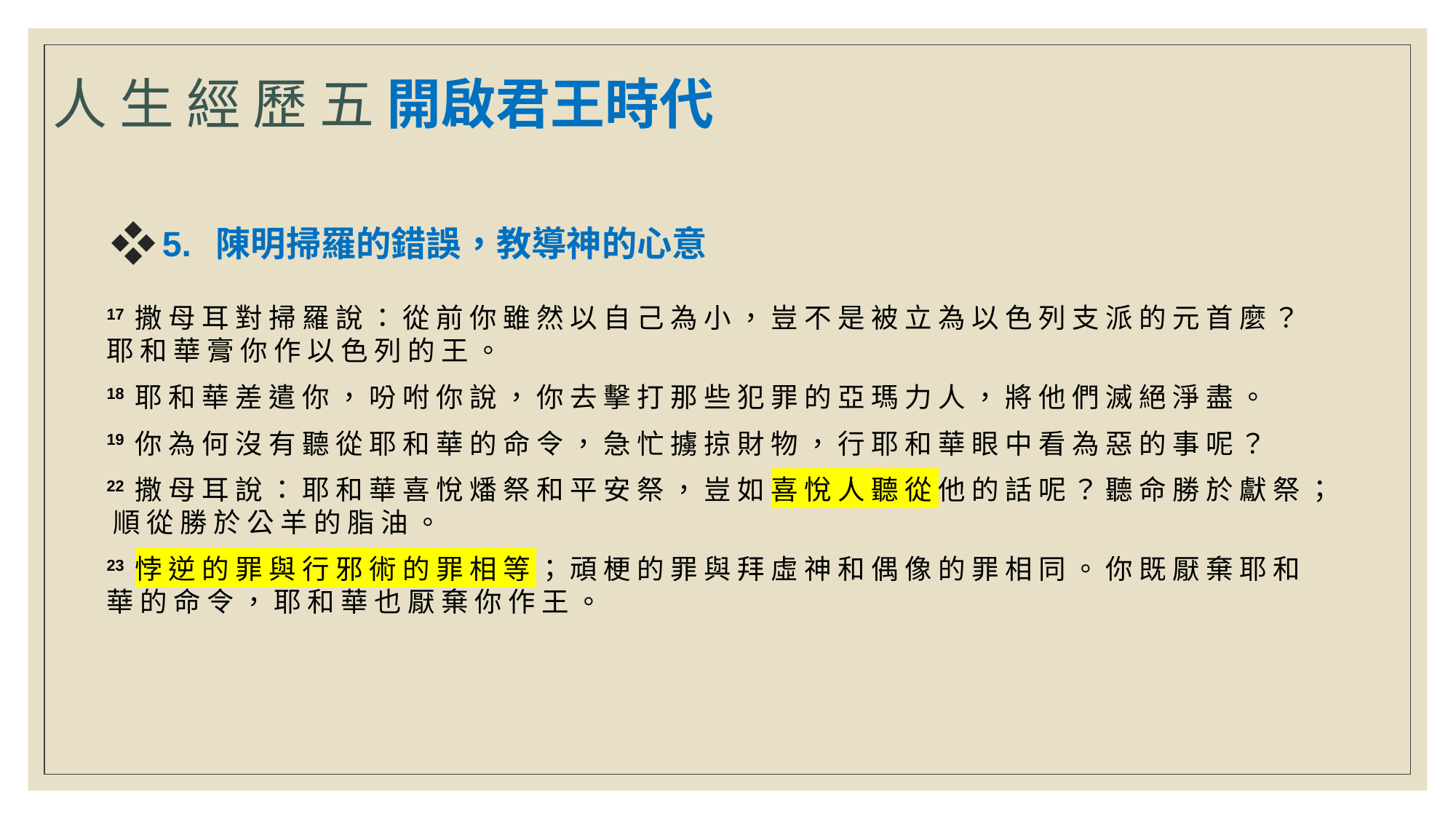

# 人 生 經 歷 五 開啟君王時代

5. 陳明掃羅的錯誤，教導神的心意
17 撒 母 耳 對 掃 羅 說 ： 從 前 你 雖 然 以 自 己 為 小 ， 豈 不 是 被 立 為 以 色 列 支 派 的 元 首 麼 ？ 耶 和 華 膏 你 作 以 色 列 的 王 。
18 耶 和 華 差 遣 你 ， 吩 咐 你 說 ， 你 去 擊 打 那 些 犯 罪 的 亞 瑪 力 人 ， 將 他 們 滅 絕 淨 盡 。
19 你 為 何 沒 有 聽 從 耶 和 華 的 命 令 ， 急 忙 擄 掠 財 物 ， 行 耶 和 華 眼 中 看 為 惡 的 事 呢 ？
22 撒 母 耳 說 ： 耶 和 華 喜 悅 燔 祭 和 平 安 祭 ， 豈 如 喜 悅 人 聽 從 他 的 話 呢 ？ 聽 命 勝 於 獻 祭 ； 順 從 勝 於 公 羊 的 脂 油 。
23 悖 逆 的 罪 與 行 邪 術 的 罪 相 等 ； 頑 梗 的 罪 與 拜 虛 神 和 偶 像 的 罪 相 同 。 你 既 厭 棄 耶 和 華 的 命 令 ， 耶 和 華 也 厭 棄 你 作 王 。